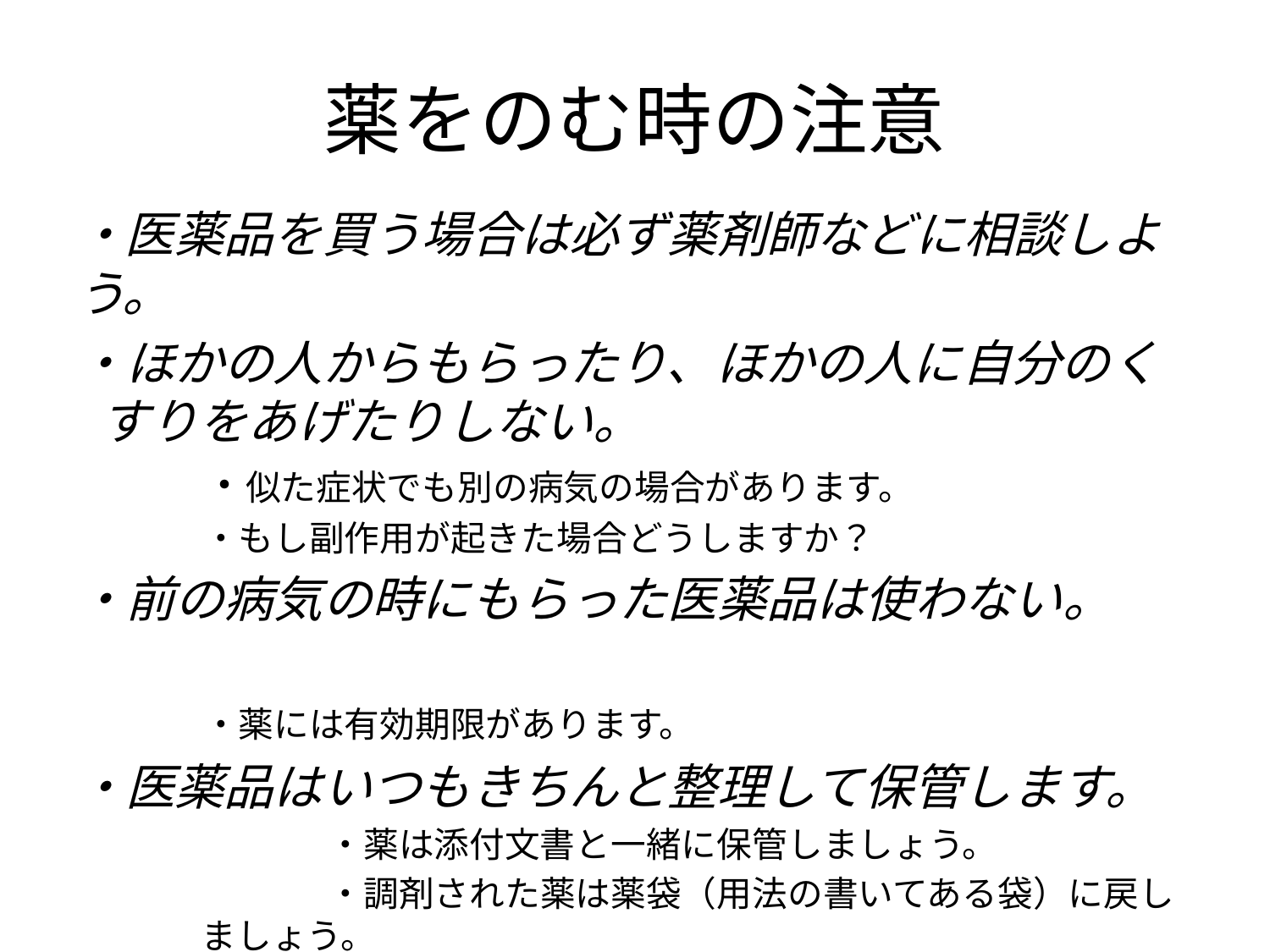

# 薬をのむ時の注意
・医薬品を買う場合は必ず薬剤師などに相談しよう。
・ほかの人からもらったり、ほかの人に自分のくすりをあげたりしない。
	・似た症状でも別の病気の場合があります。
	・もし副作用が起きた場合どうしますか？
・前の病気の時にもらった医薬品は使わない。
	・薬には有効期限があります。
・医薬品はいつもきちんと整理して保管します。
	・薬は添付文書と一緒に保管しましょう。
	・調剤された薬は薬袋（用法の書いてある袋）に戻しましょう。
	・小さい子供が間違えて口に入れないように注意